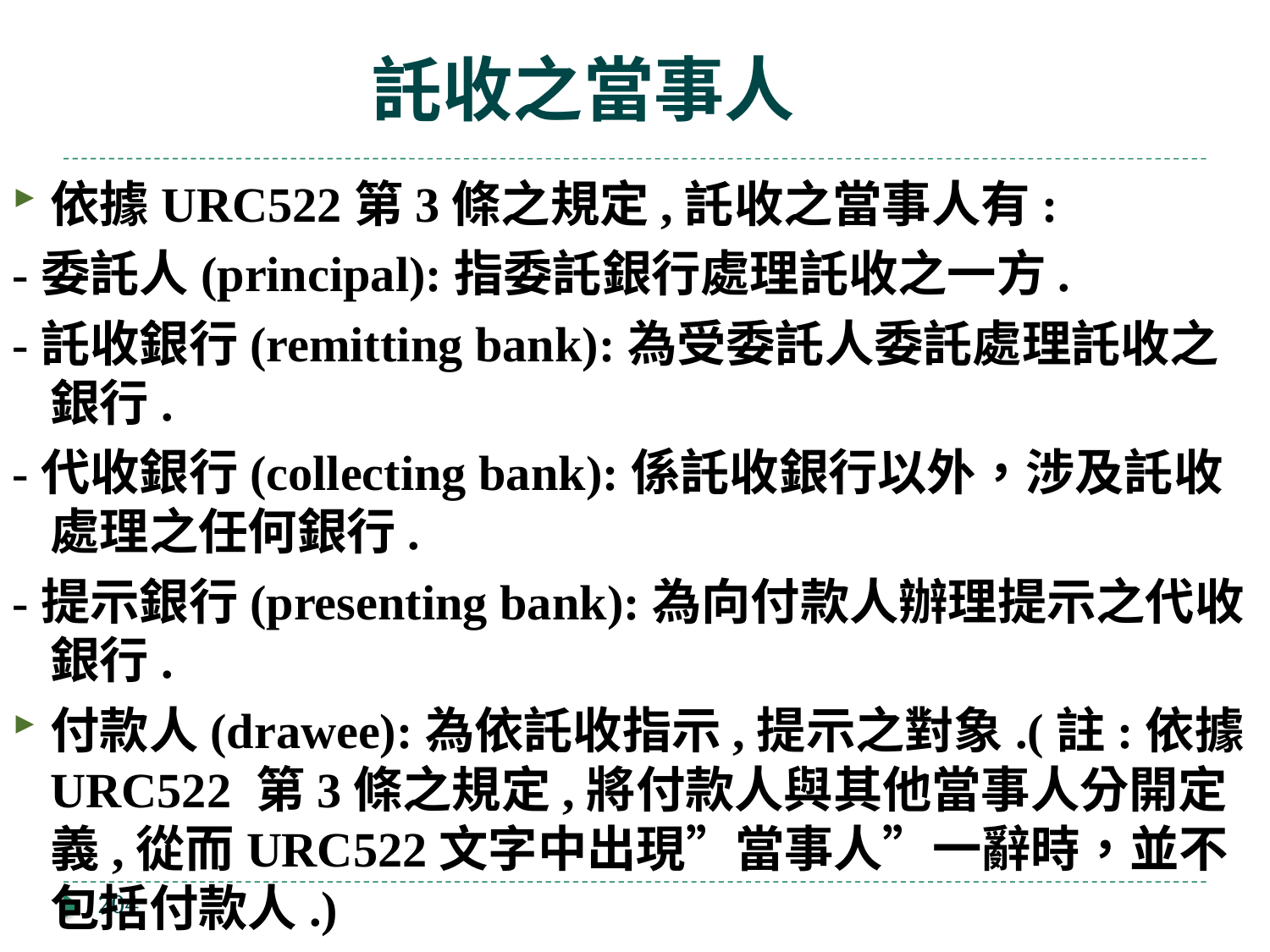

# 託收之當事人
依據URC522第3條之規定,託收之當事人有:
-委託人(principal):指委託銀行處理託收之一方.
-託收銀行(remitting bank):為受委託人委託處理託收之銀行.
-代收銀行(collecting bank):係託收銀行以外，涉及託收處理之任何銀行.
-提示銀行(presenting bank):為向付款人辦理提示之代收銀行.
付款人(drawee):為依託收指示,提示之對象.(註:依據URC522 第3條之規定,將付款人與其他當事人分開定義,從而URC522文字中出現”當事人”一辭時，並不包括付款人.)
204